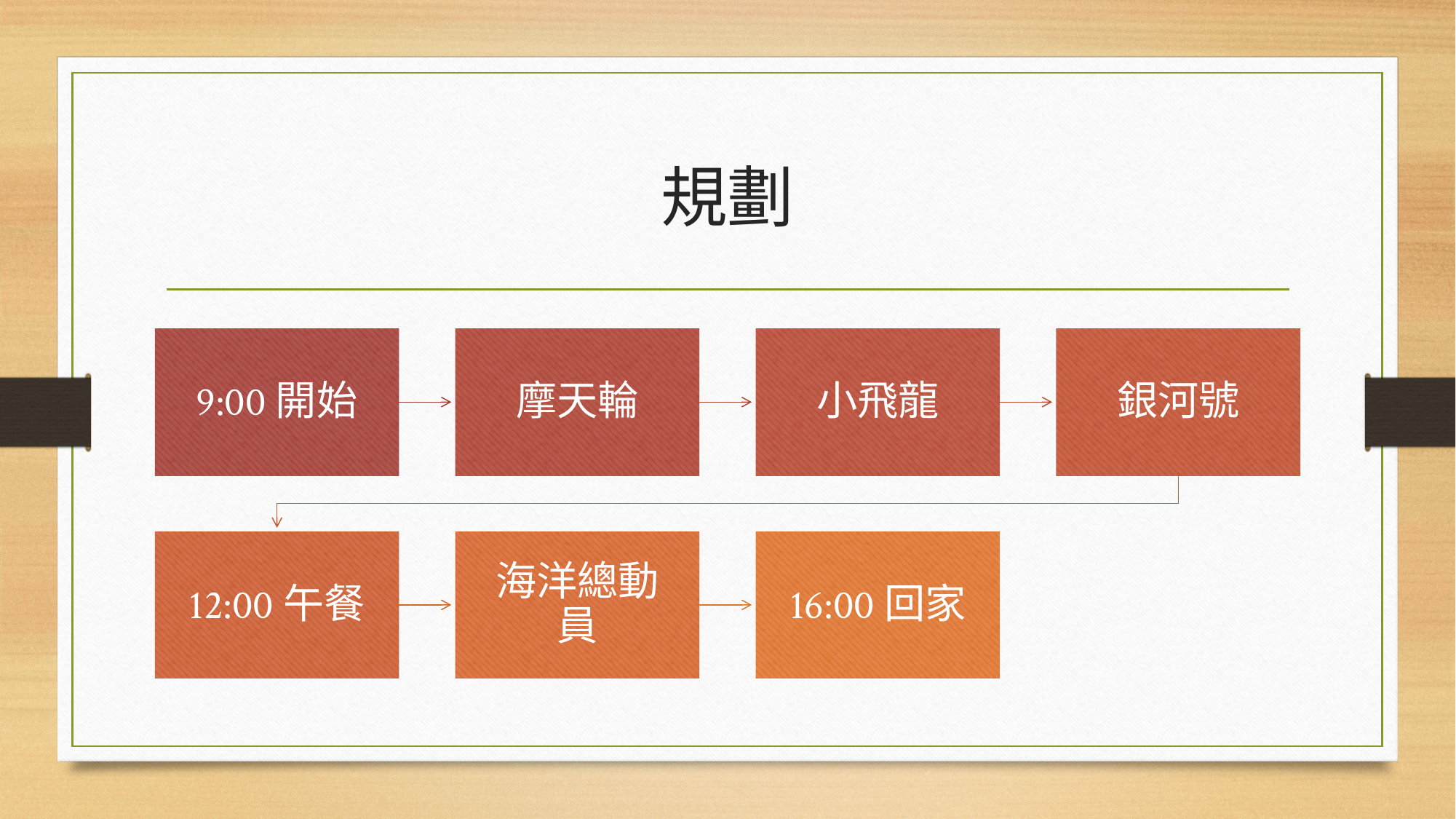

# 規劃

9:00開始

摩天輪

小飛龍

銀河號

12:00午餐

海洋總動員
16:00回家